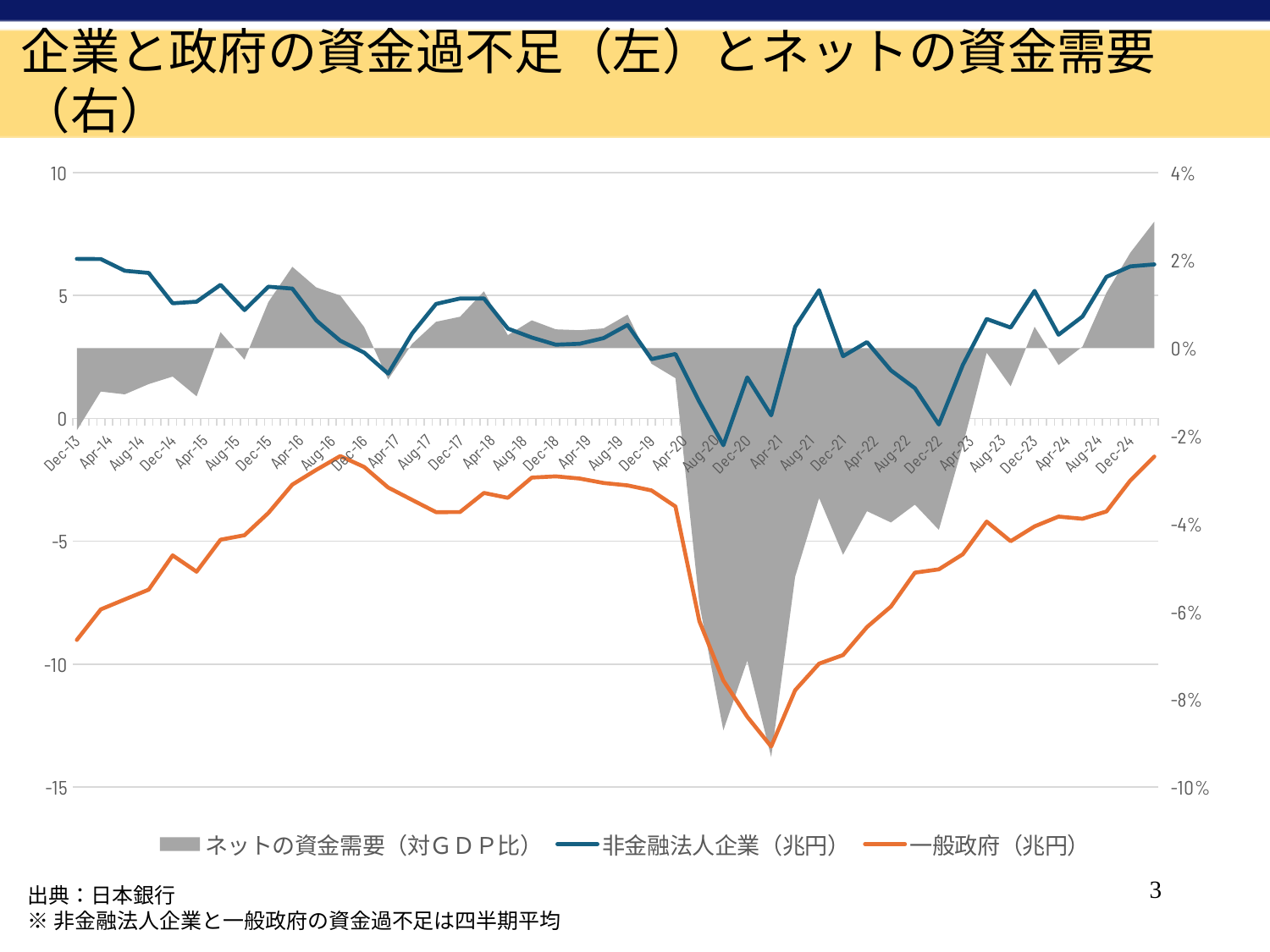

企業と政府の資金過不足（左）とネットの資金需要（右）

### Chart

| Category | ネットの資金需要（対ＧＤＰ比） | 非金融法人企業（兆円） | 一般政府（兆円） |
|---|---|---|---|
| 41609 | -0.01872648848870485 | 6.48425 | -9.014075 |
| 41699 | -0.00991045390265113 | 6.47615 | -7.771925 |
| 41791 | -0.010544777895812905 | 5.99975 | -7.368575 |
| 41883 | -0.008217151547660754 | 5.910725 | -6.9708 |
| 41974 | -0.006494091919817729 | 4.6761 | -5.5765 |
| 42064 | -0.010993639509593573 | 4.74135 | -6.23955 |
| 42156 | 0.0036250366483153635 | 5.428425 | -4.9388 |
| 42248 | -0.0026517923818194294 | 4.3994 | -4.755925 |
| 42339 | 0.010486575422125987 | 5.350875 | -3.850525 |
| 42430 | 0.018495662220053534 | 5.274 | -2.6965 |
| 42522 | 0.013792371252530649 | 3.980225 | -2.096525 |
| 42614 | 0.011963065766016691 | 3.1555 | -1.53625 |
| 42705 | 0.004776962207293135 | 2.67015 | -1.979 |
| 42795 | -0.007147547110908079 | 1.8167 | -2.814925 |
| 42887 | 0.0009442305145486378 | 3.44845 | -3.317975 |
| 42979 | 0.005981631318644921 | 4.651175 | -3.820525 |
| 43070 | 0.007128846831537532 | 4.8725 | -3.8145 |
| 43160 | 0.012906189415711675 | 4.8715 | -3.036125 |
| 43252 | 0.002939614288430003 | 3.64795 | -3.235075 |
| 43344 | 0.006306153279026233 | 3.284875 | -2.412425 |
| 43435 | 0.004263774153961635 | 2.993375 | -2.361725 |
| 43525 | 0.0040587469353104 | 3.03105 | -2.45065 |
| 43617 | 0.004471084170242638 | 3.262125 | -2.6303 |
| 43709 | 0.0076056288819598954 | 3.7962 | -2.729525 |
| 43800 | -0.003576945405410909 | 2.4064 | -2.9332 |
| 43891 | -0.006868530060861595 | 2.613675 | -3.5875 |
| 43983 | -0.05830023053528589 | 0.66745 | -8.2567 |
| 44075 | -0.08708616750658169 | -1.0954 | -10.66415 |
| 44166 | -0.0712104513858672 | 1.663825 | -12.1378 |
| 44256 | -0.09313918395592495 | 0.119 | -13.3493 |
| 44348 | -0.052071458820875535 | 3.720075 | -11.060625 |
| 44440 | -0.03415618984600577 | 5.209225 | -9.97885 |
| 44531 | -0.04708106539224614 | 2.524225 | -9.629125 |
| 44621 | -0.03716941349574135 | 3.100575 | -8.4914 |
| 44713 | -0.03973199685479886 | 1.94675 | -7.656675 |
| 44805 | -0.035662019455346264 | 1.224725 | -6.278725 |
| 44896 | -0.041419018715159586 | -0.2514 | -6.1452 |
| 44986 | -0.02216512742399426 | 2.1674 | -5.531725 |
| 45078 | -0.0010649225546808488 | 4.039325 | -4.20095 |
| 45170 | -0.00871342584407522 | 3.6892 | -5.000175 |
| 45261 | 0.004845789555869235 | 5.1824 | -4.397275 |
| 45352 | -0.003865329826868288 | 3.39915 | -3.998825 |
| 45444 | 0.0003258378296272038 | 4.138625 | -4.088 |
| 45536 | 0.012599059357580922 | 5.752525 | -3.790825 |
| 45627 | 0.02173385781593351 | 6.177875 | -2.5263 |
| 45717 | 0.02879294658447764 | 6.258025 | -1.55525 |
3
出典：日本銀行
※非金融法人企業と一般政府の資金過不足は四半期平均